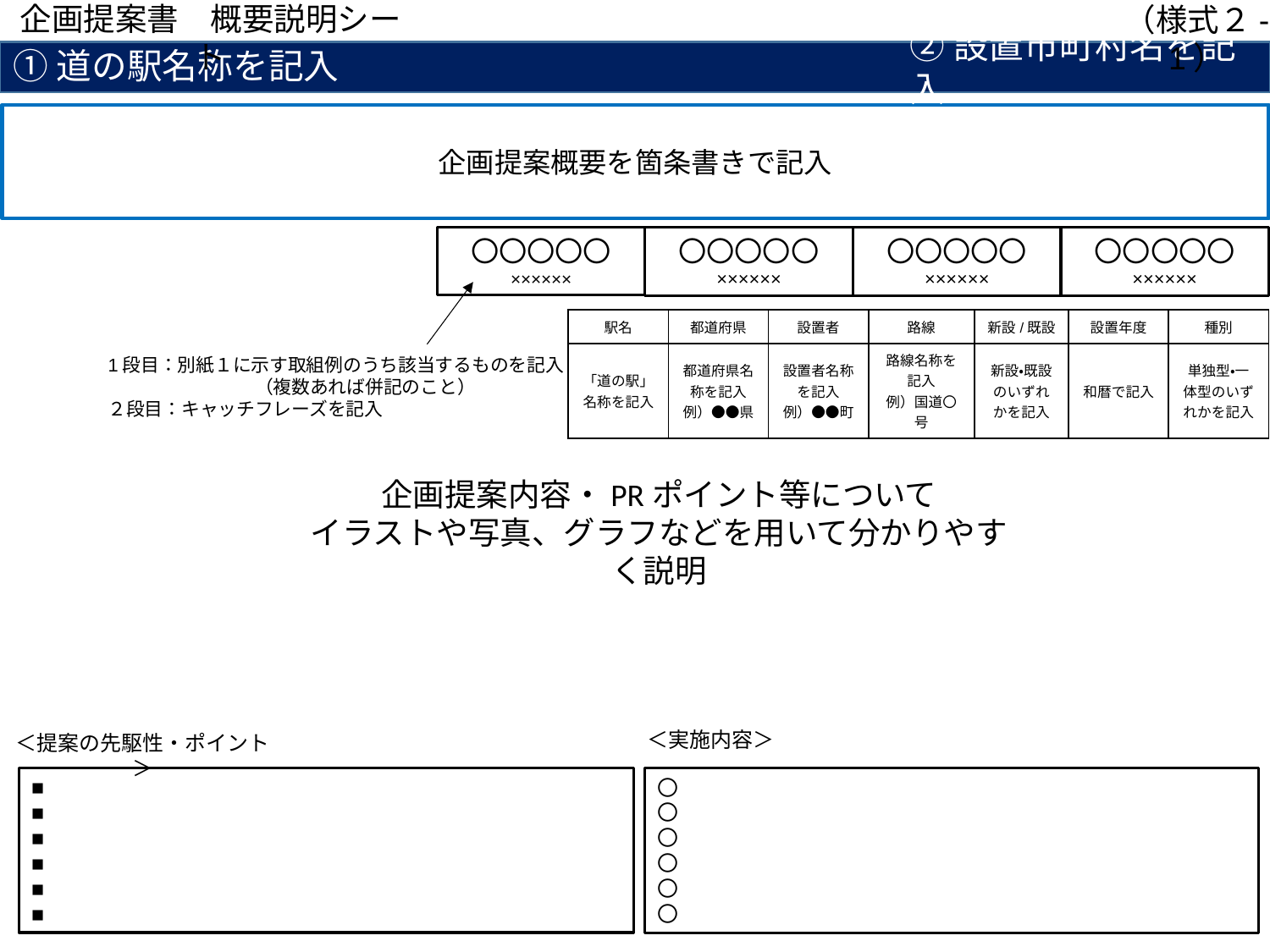

企画提案書　概要説明シート
（様式２-1）
②設置市町村名を記入
①道の駅名称を記入

企画提案概要を箇条書きで記入

〇〇〇〇〇
××××××
〇〇〇〇〇
××××××
〇〇〇〇〇
××××××
〇〇〇〇〇
××××××
| 駅名 | 都道府県 | 設置者 | 路線 | 新設/既設 | 設置年度 | 種別 |
| --- | --- | --- | --- | --- | --- | --- |
| 「道の駅」名称を記入 | 都道府県名称を記入 例）●●県 | 設置者名称を記入 例）●●町 | 路線名称を 記入 例）国道〇号 | 新設・既設のいずれかを記入 | 和暦で記入 | 単独型・一体型のいずれかを記入 |
1段目：別紙１に示す取組例のうち該当するものを記入
　　　　　　　　（複数あれば併記のこと）
２段目：キャッチフレーズを記入
企画提案内容・PRポイント等について
イラストや写真、グラフなどを用いて分かりやすく説明
＜実施内容＞
＜提案の先駆性・ポイント＞
■
■
■
■
■
■
〇
〇
〇
〇
〇
〇